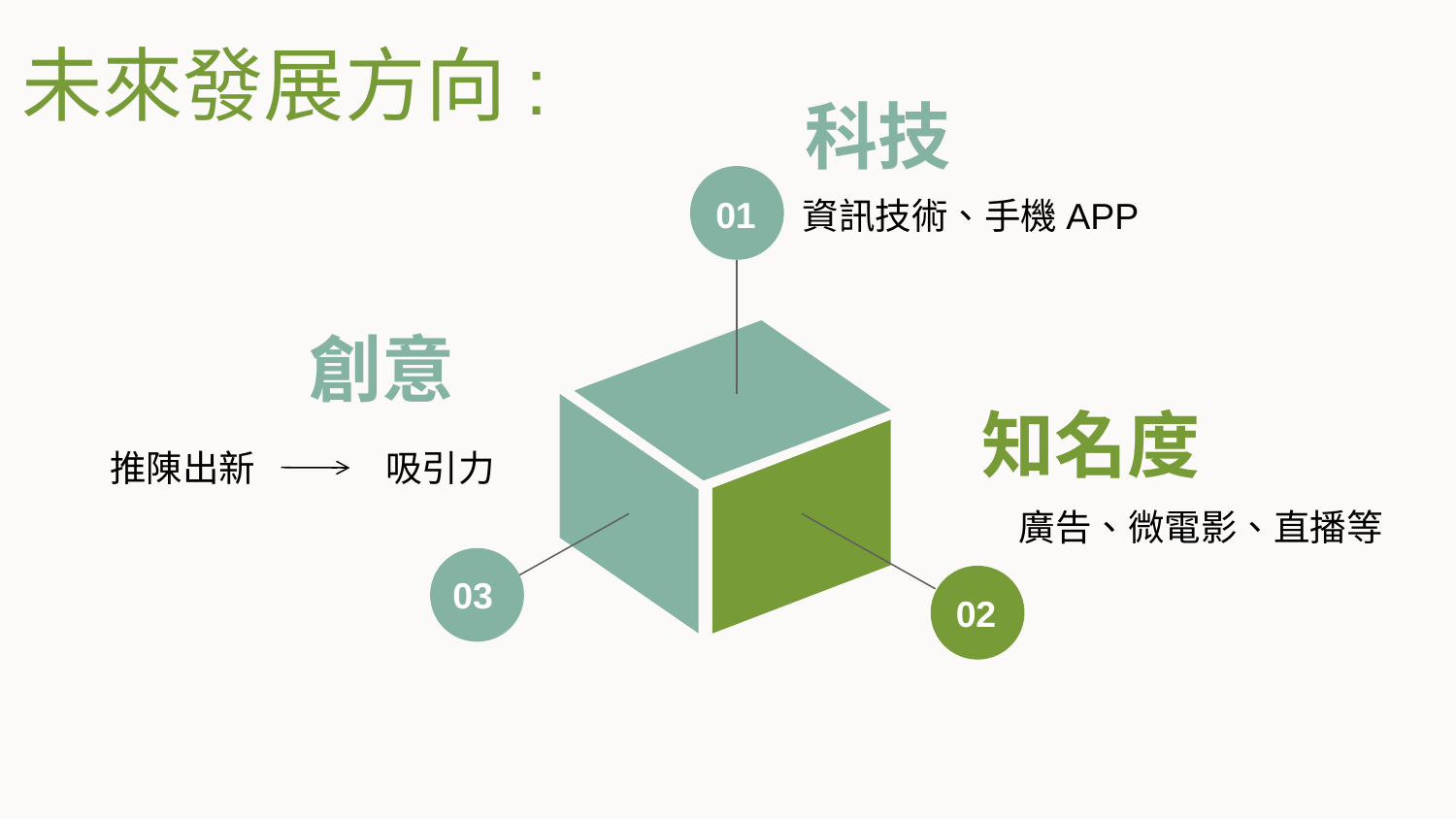

未來發展方向:
科技

01
資訊技術、手機APP
創意

知名度

推陳出新
吸引力

廣告、微電影、直播等

03

02